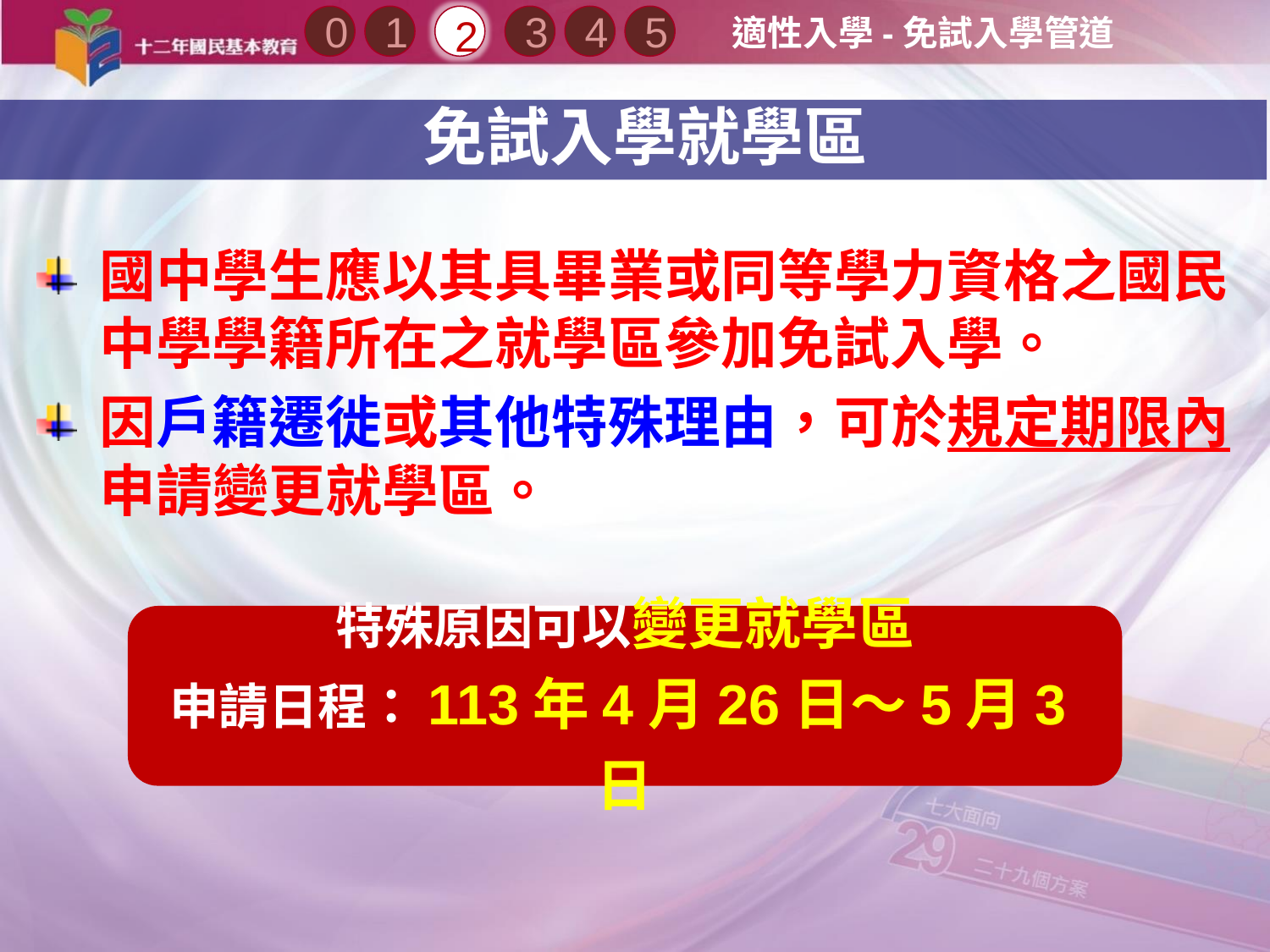

適性入學-免試入學管道
0
2
3
1
4
5
 免試入學就學區
國中學生應以其具畢業或同等學力資格之國民中學學籍所在之就學區參加免試入學。
因戶籍遷徙或其他特殊理由，可於規定期限內申請變更就學區。
特殊原因可以變更就學區
申請日程：113年4月26日～5月3日